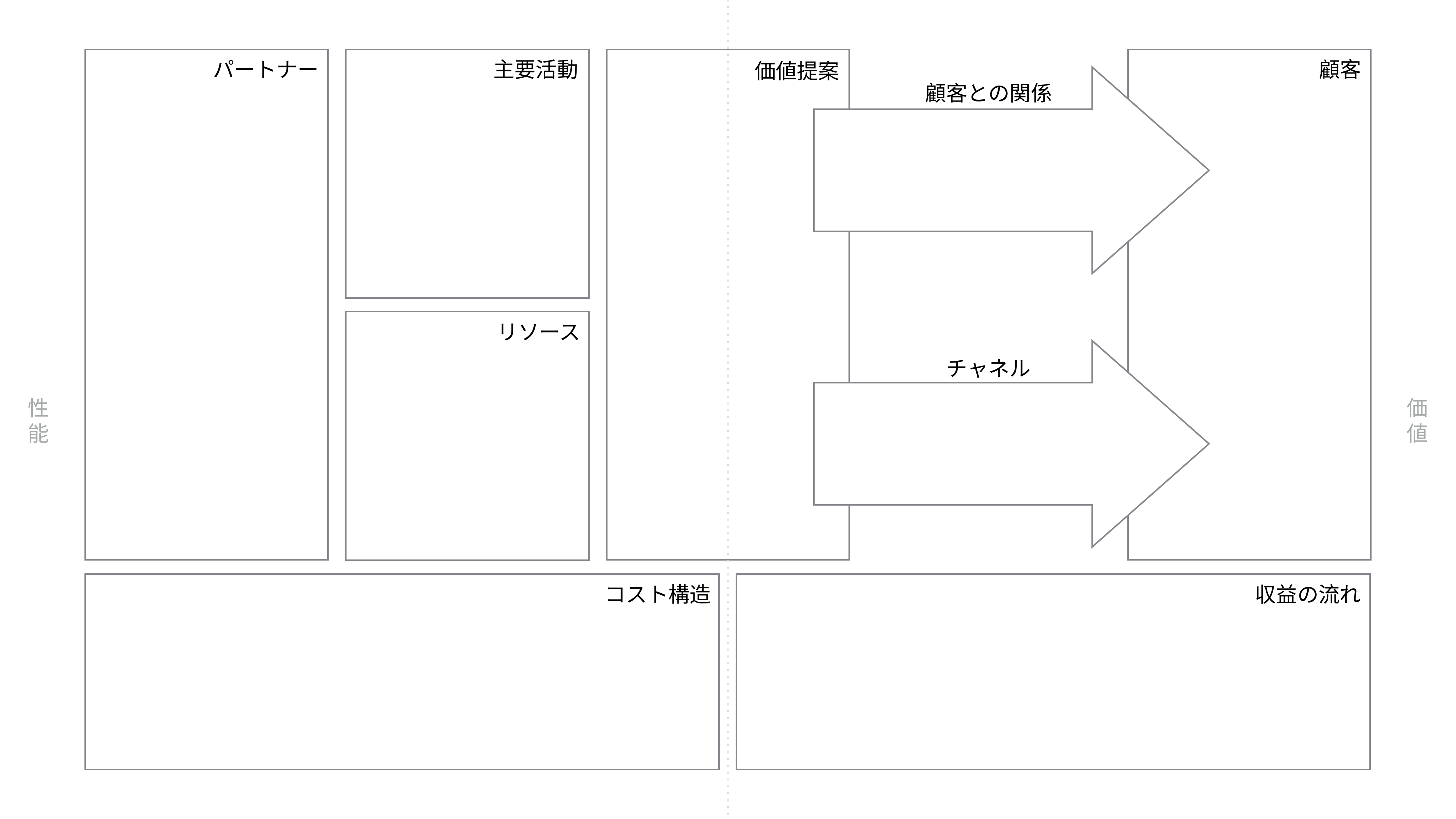

パートナー
主要活動
顧客
価値提案

顧客との関係

リソース

チャネル
性
能
価
値

コスト構造
収益の流れ